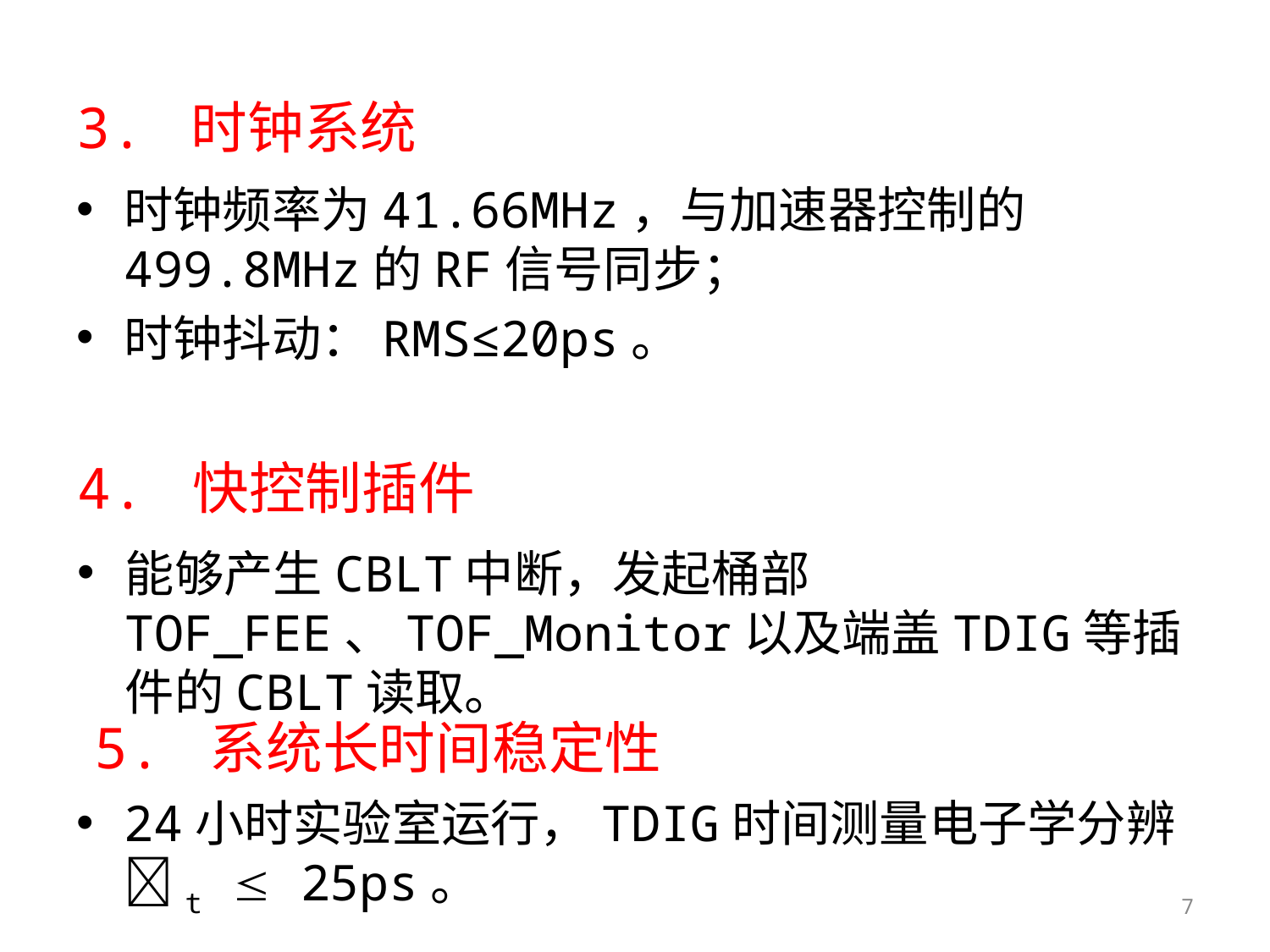

3. 时钟系统
时钟频率为41.66MHz，与加速器控制的499.8MHz的RF信号同步；
时钟抖动：RMS≤20ps。

4. 快控制插件
能够产生CBLT中断，发起桶部TOF_FEE、TOF_Monitor以及端盖TDIG等插件的CBLT读取。
5. 系统长时间稳定性
24小时实验室运行，TDIG时间测量电子学分辨σt ≤ 25ps。
7